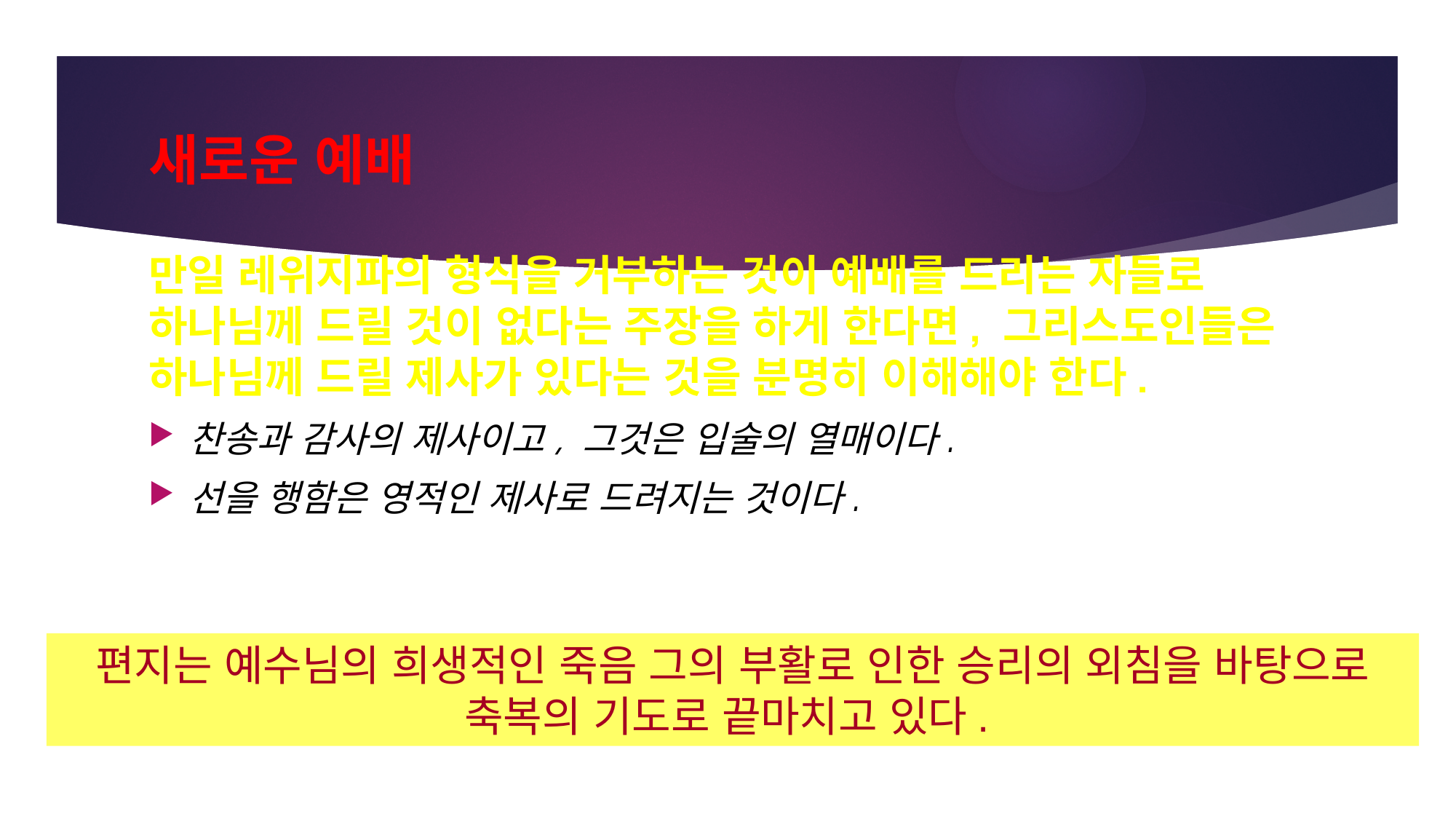

# 새로운 예배
만일 레위지파의 형식을 거부하는 것이 예배를 드리는 자들로 하나님께 드릴 것이 없다는 주장을 하게 한다면, 그리스도인들은 하나님께 드릴 제사가 있다는 것을 분명히 이해해야 한다.
찬송과 감사의 제사이고, 그것은 입술의 열매이다.
선을 행함은 영적인 제사로 드려지는 것이다.
편지는 예수님의 희생적인 죽음 그의 부활로 인한 승리의 외침을 바탕으로 축복의 기도로 끝마치고 있다.